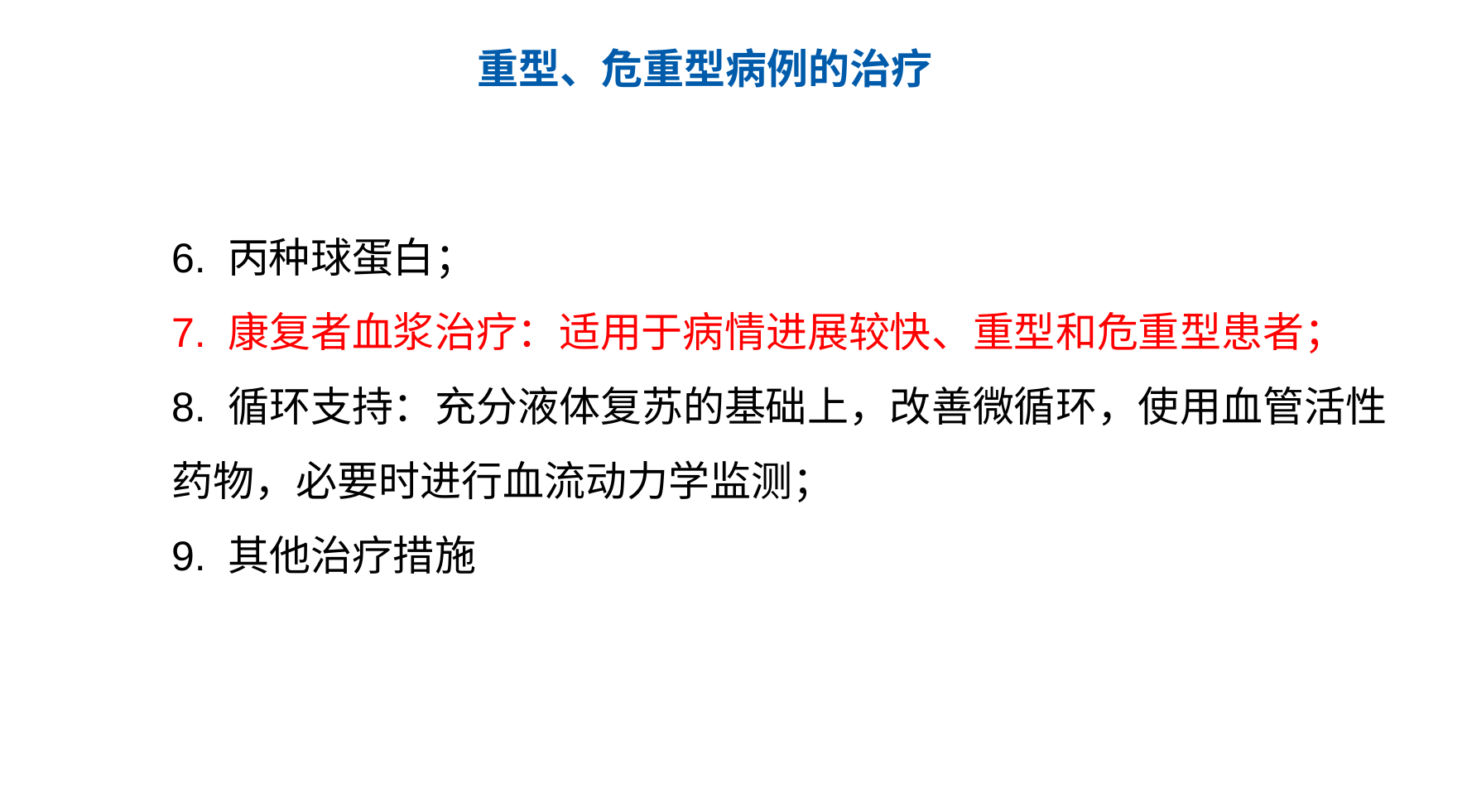

重型、危重型病例的治疗
6. 丙种球蛋白；
7. 康复者血浆治疗：适用于病情进展较快、重型和危重型患者；
8. 循环支持：充分液体复苏的基础上，改善微循环，使用血管活性药物，必要时进行血流动力学监测；
9. 其他治疗措施